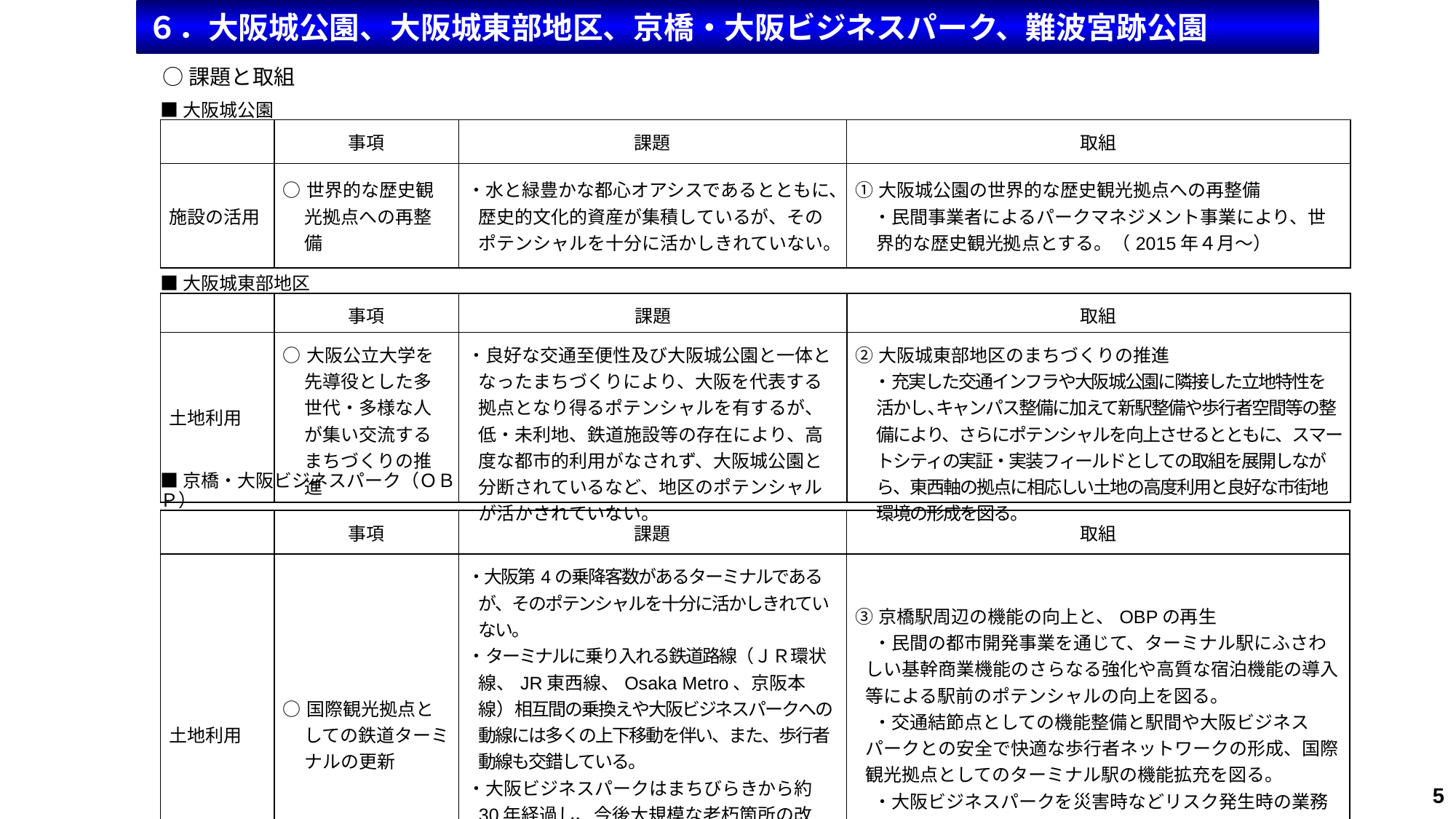

６．大阪城公園、大阪城東部地区、京橋・大阪ビジネスパーク、難波宮跡公園
○課題と取組
■大阪城公園
|  | 事項 | 課題 | 取組 |
| --- | --- | --- | --- |
| 施設の活用 | ○世界的な歴史観光拠点への再整備 | ・水と緑豊かな都心オアシスであるとともに、歴史的文化的資産が集積しているが、そのポテンシャルを十分に活かしきれていない。 | ①大阪城公園の世界的な歴史観光拠点への再整備 　・民間事業者によるパークマネジメント事業により、世界的な歴史観光拠点とする。（2015年４月～） |
■大阪城東部地区
|  | 事項 | 課題 | 取組 |
| --- | --- | --- | --- |
| 土地利用 | ○大阪公立大学を先導役とした多世代・多様な人が集い交流するまちづくりの推進 | ・良好な交通至便性及び大阪城公園と一体となったまちづくりにより、大阪を代表する拠点となり得るポテンシャルを有するが、低・未利地、鉄道施設等の存在により、高度な都市的利用がなされず、大阪城公園と分断されているなど、地区のポテンシャルが活かされていない。 | ②大阪城東部地区のまちづくりの推進 　・充実した交通インフラや大阪城公園に隣接した立地特性を活かし､キャンパス整備に加えて新駅整備や歩行者空間等の整備により、さらにポテンシャルを向上させるとともに、スマートシティの実証・実装フィールドとしての取組を展開しながら、東西軸の拠点に相応しい土地の高度利用と良好な市街地環境の形成を図る。 |
■京橋・大阪ビジネスパーク（ＯＢＰ）
|  | 事項 | 課題 | 取組 |
| --- | --- | --- | --- |
| 土地利用 | ○国際観光拠点としての鉄道ターミナルの更新 | ・大阪第4の乗降客数があるターミナルであるが、そのポテンシャルを十分に活かしきれていない。 ・ターミナルに乗り入れる鉄道路線（ＪＲ環状線、JR東西線、Osaka Metro、京阪本線）相互間の乗換えや大阪ビジネスパークへの動線には多くの上下移動を伴い、また、歩行者動線も交錯している。 ・大阪ビジネスパークはまちびらきから約30年経過し、今後大規模な老朽箇所の改修・更新時期を迎えるにあたり、他の拠点開発と区別化できるコンセプトが必要となっている。 | ③京橋駅周辺の機能の向上と、OBPの再生 　・民間の都市開発事業を通じて、ターミナル駅にふさわしい基幹商業機能のさらなる強化や高質な宿泊機能の導入等による駅前のポテンシャルの向上を図る。 　・交通結節点としての機能整備と駅間や大阪ビジネスパークとの安全で快適な歩行者ネットワークの形成、国際観光拠点としてのターミナル駅の機能拡充を図る。 　・大阪ビジネスパークを災害時などリスク発生時の業務継続性に強い街として再生し、国際的なビジネス拠点をめざす。 |
5